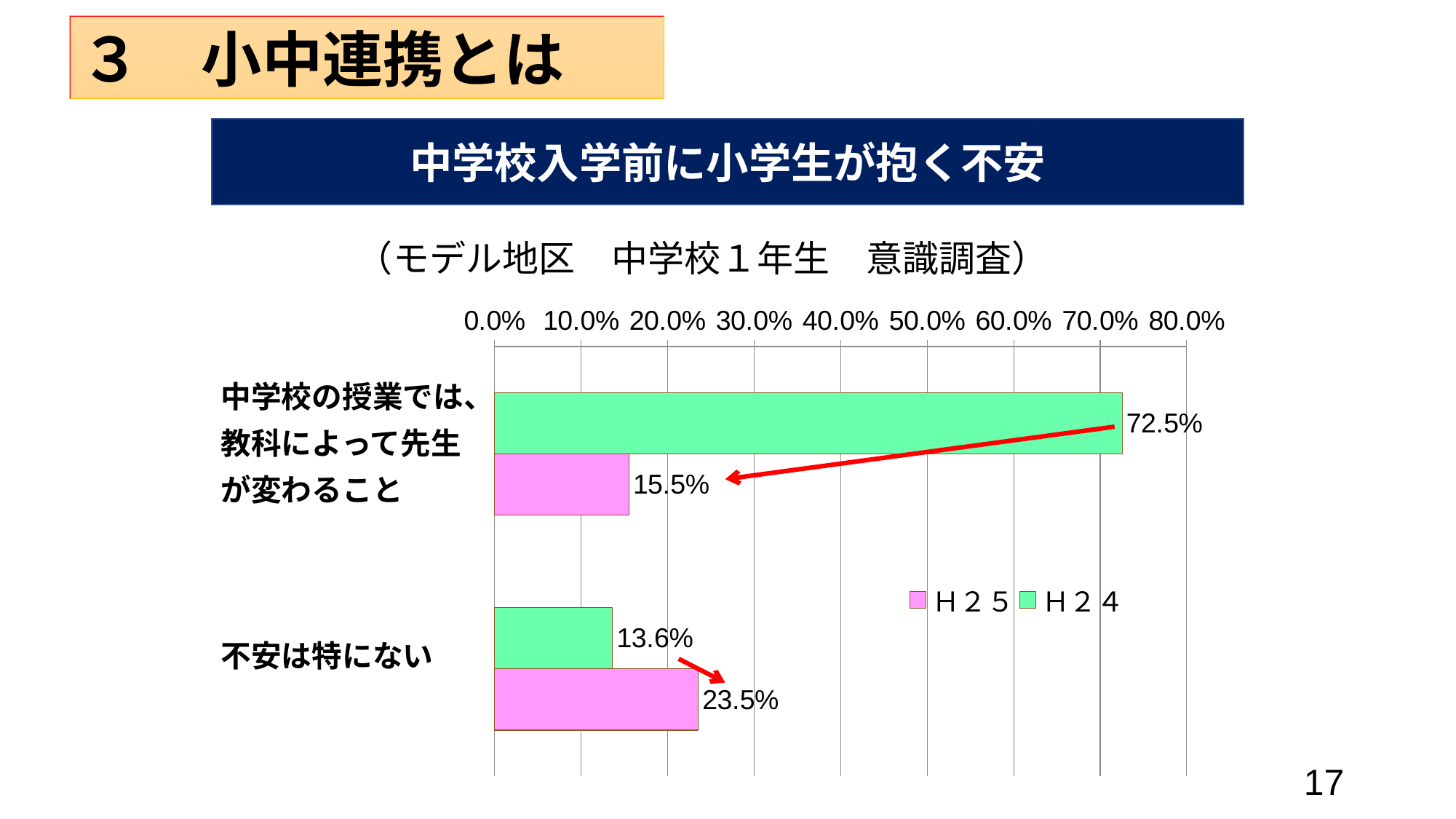

３　小中連携とは
中学校入学前に小学生が抱く不安
（モデル地区　中学校１年生　意識調査）

### Chart

| Category | Ｈ２４ | Ｈ２５ |
|---|---|---|
| ①　中学校の授業では、教科によって先生が変わること | 0.7253141831238786 | 0.15510948905109626 |
| ⑧　特になし | 0.13644524236983932 | 0.23540145985401534 |
中学校の授業では、
教科によって先生
が変わること

不安は特にない
17